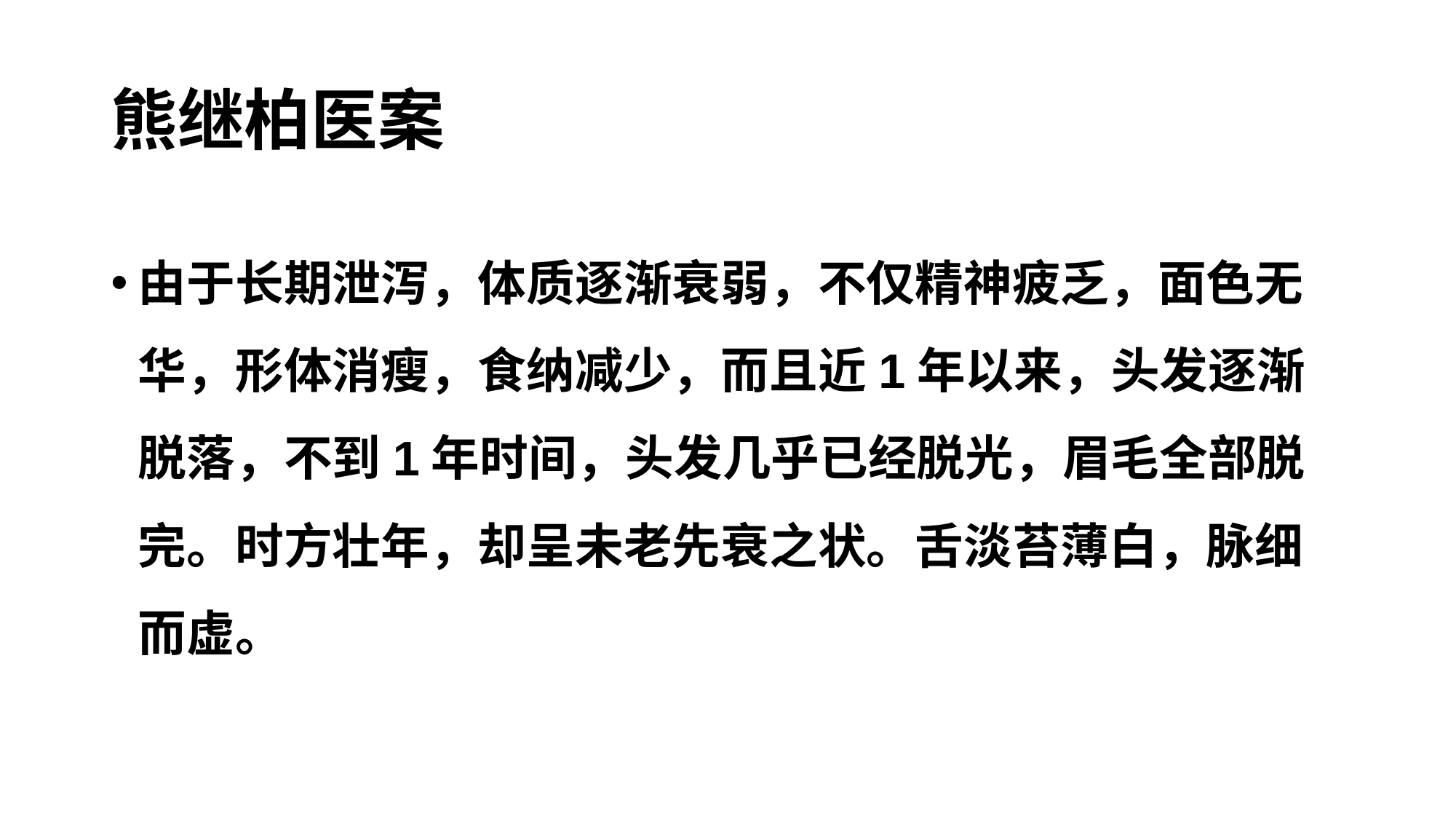

# 熊继柏医案
由于长期泄泻，体质逐渐衰弱，不仅精神疲乏，面色无华，形体消瘦，食纳减少，而且近1年以来，头发逐渐脱落，不到1年时间，头发几乎已经脱光，眉毛全部脱完。时方壮年，却呈未老先衰之状。舌淡苔薄白，脉细而虚。